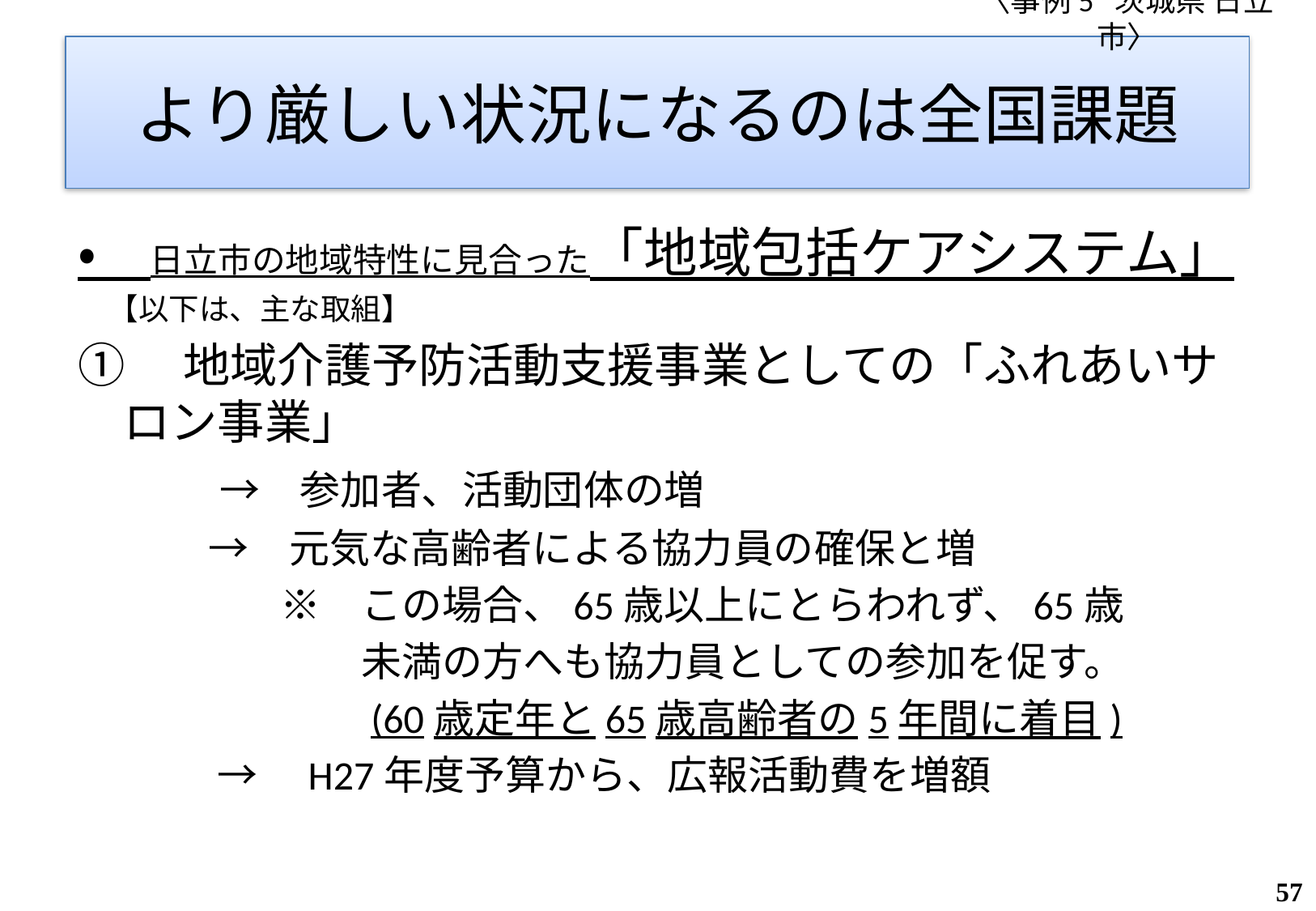

〈事例5  茨城県 日立市〉

# より厳しい状況になるのは全国課題
・　日立市の地域特性に見合った「地域包括ケアシステム」
　【以下は、主な取組】
①　地域介護予防活動支援事業としての「ふれあいサロン事業」
　　　→　参加者、活動団体の増
　　　 →　元気な高齢者による協力員の確保と増
　　　　　※　この場合、65歳以上にとらわれず、65歳
　　　　　　　未満の方へも協力員としての参加を促す。
　　　　　　　(60歳定年と65歳高齢者の5年間に着目)
　　　  →　H27年度予算から、広報活動費を増額
57